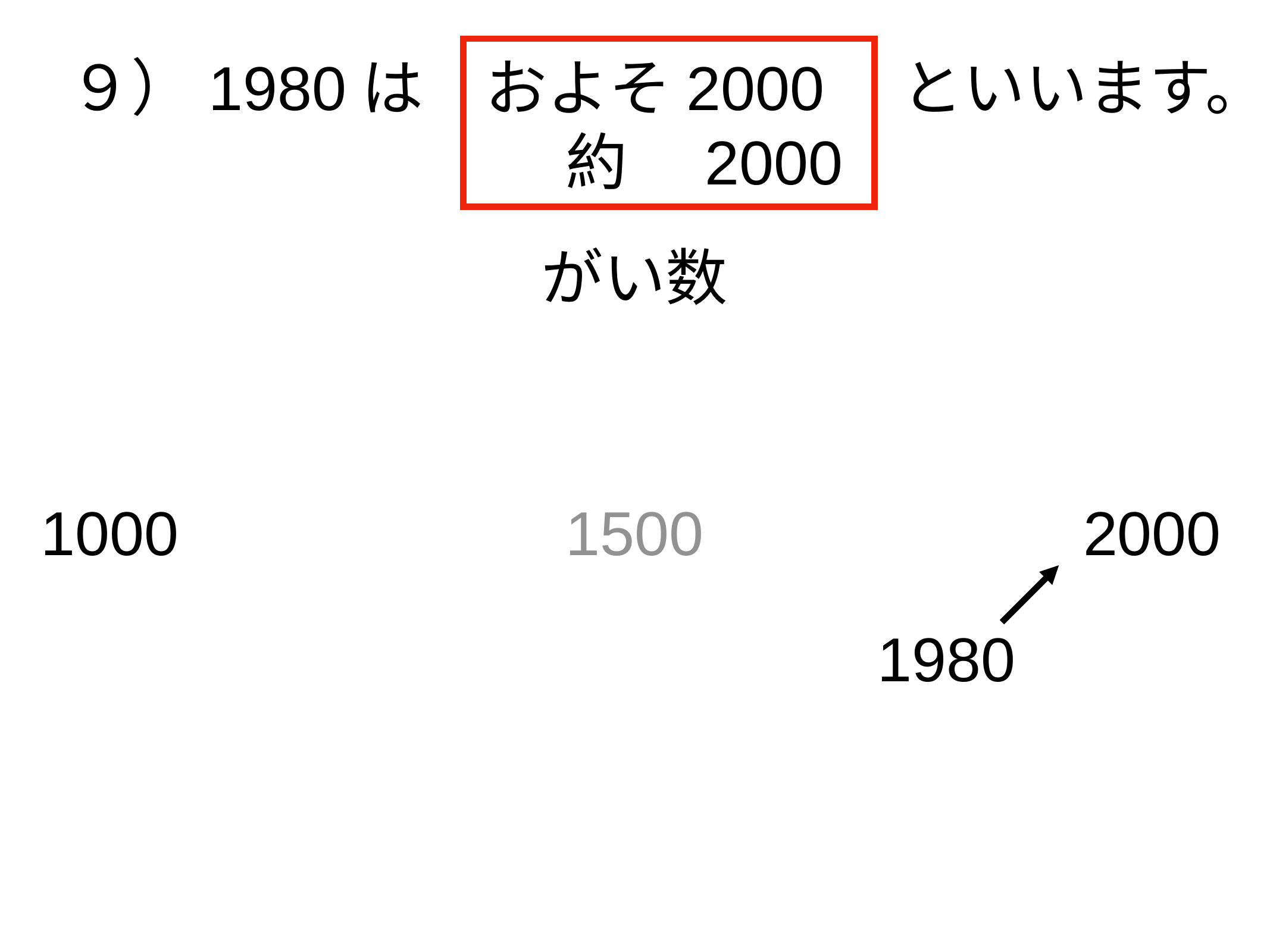

９）1980は　およそ2000　といいます。
　　　　　　　　約　2000
がい数
1000
1500
2000

1980